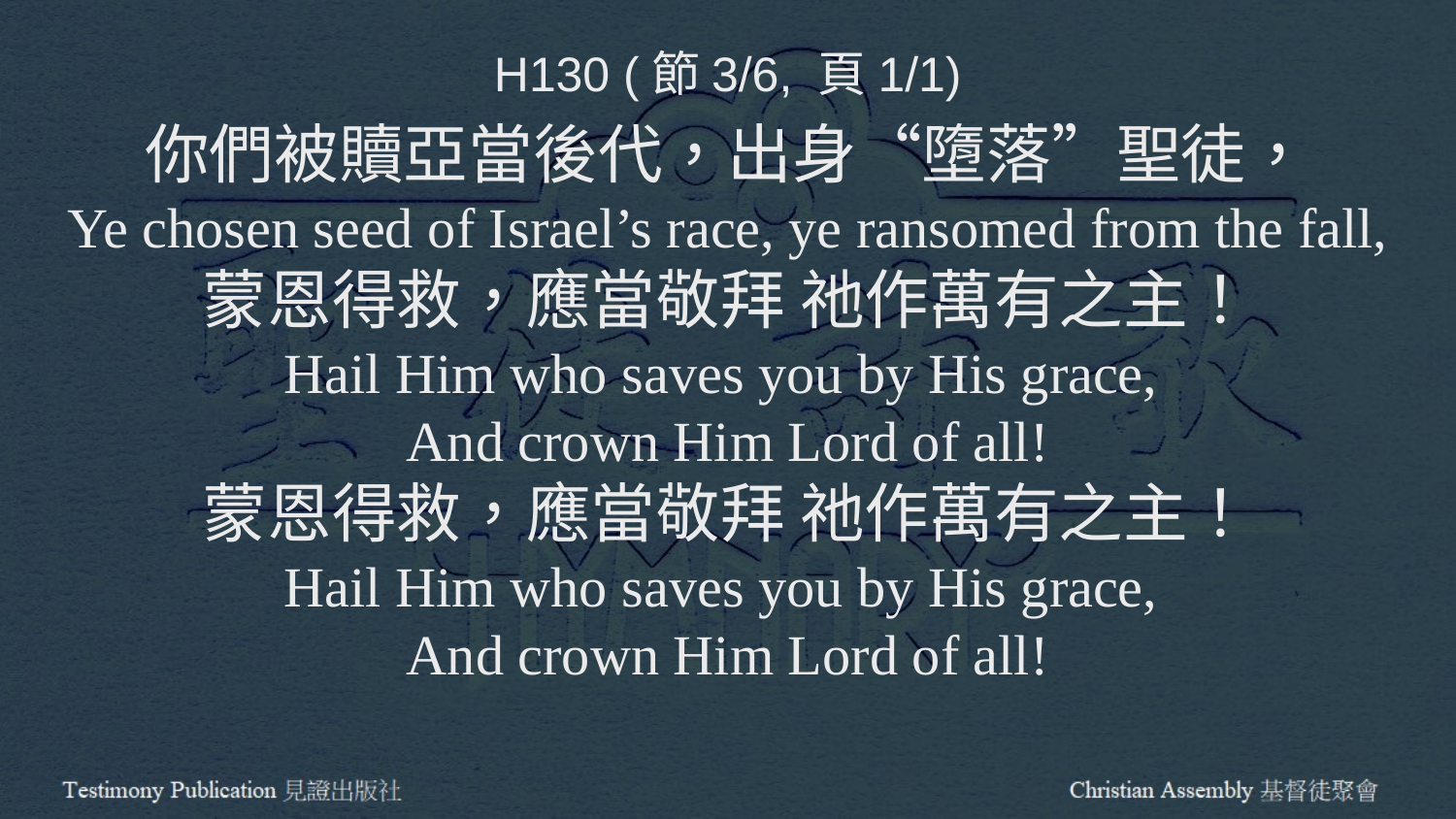

H130 (節3/6, 頁1/1)
你們被贖亞當後代，出身“墮落”聖徒，
Ye chosen seed of Israel’s race, ye ransomed from the fall,
蒙恩得救，應當敬拜 祂作萬有之主！
Hail Him who saves you by His grace,
And crown Him Lord of all!
蒙恩得救，應當敬拜 祂作萬有之主！
Hail Him who saves you by His grace,
And crown Him Lord of all!